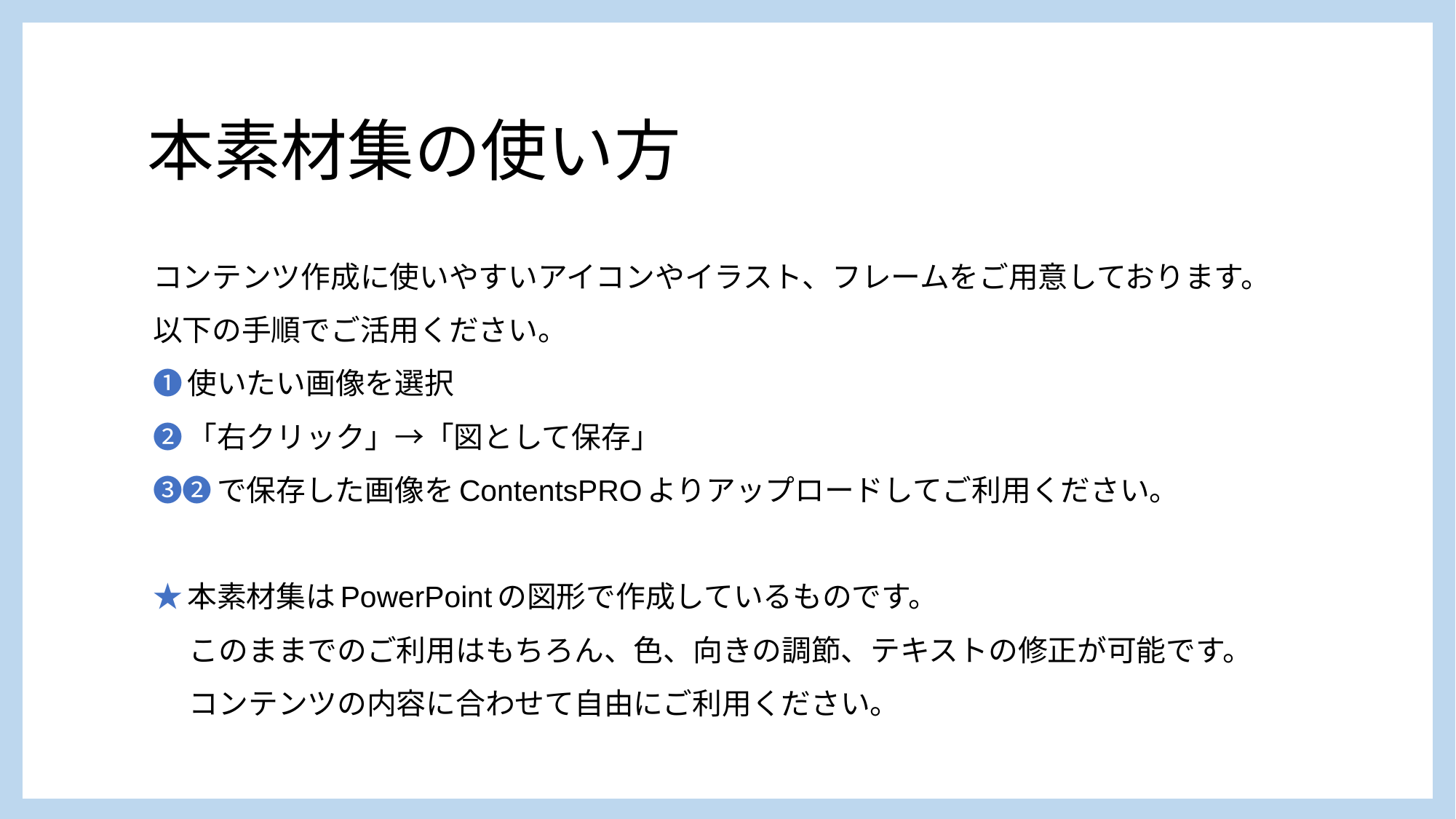

# 本素材集の使い方
コンテンツ作成に使いやすいアイコンやイラスト、フレームをご用意しております。
以下の手順でご活用ください。
❶使いたい画像を選択
❷「右クリック」→「図として保存」
❸❷で保存した画像をContentsPROよりアップロードしてご利用ください。

★本素材集はPowerPointの図形で作成しているものです。
　 このままでのご利用はもちろん、色、向きの調節、テキストの修正が可能です。
　 コンテンツの内容に合わせて自由にご利用ください。